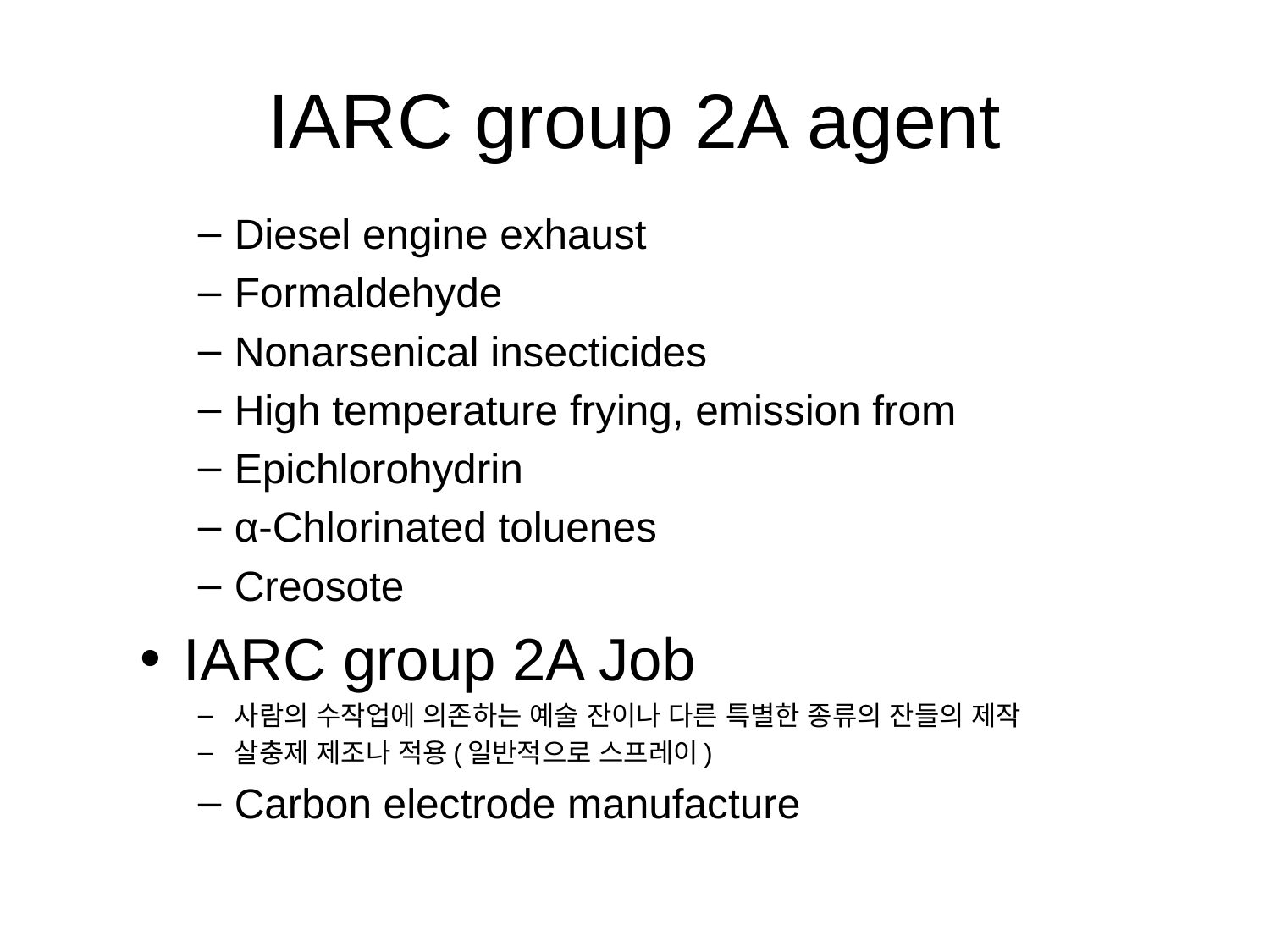

# IARC group 2A agent
Diesel engine exhaust
Formaldehyde
Nonarsenical insecticides
High temperature frying, emission from
Epichlorohydrin
α-Chlorinated toluenes
Creosote
IARC group 2A Job
사람의 수작업에 의존하는 예술 잔이나 다른 특별한 종류의 잔들의 제작
살충제 제조나 적용(일반적으로 스프레이)
Carbon electrode manufacture